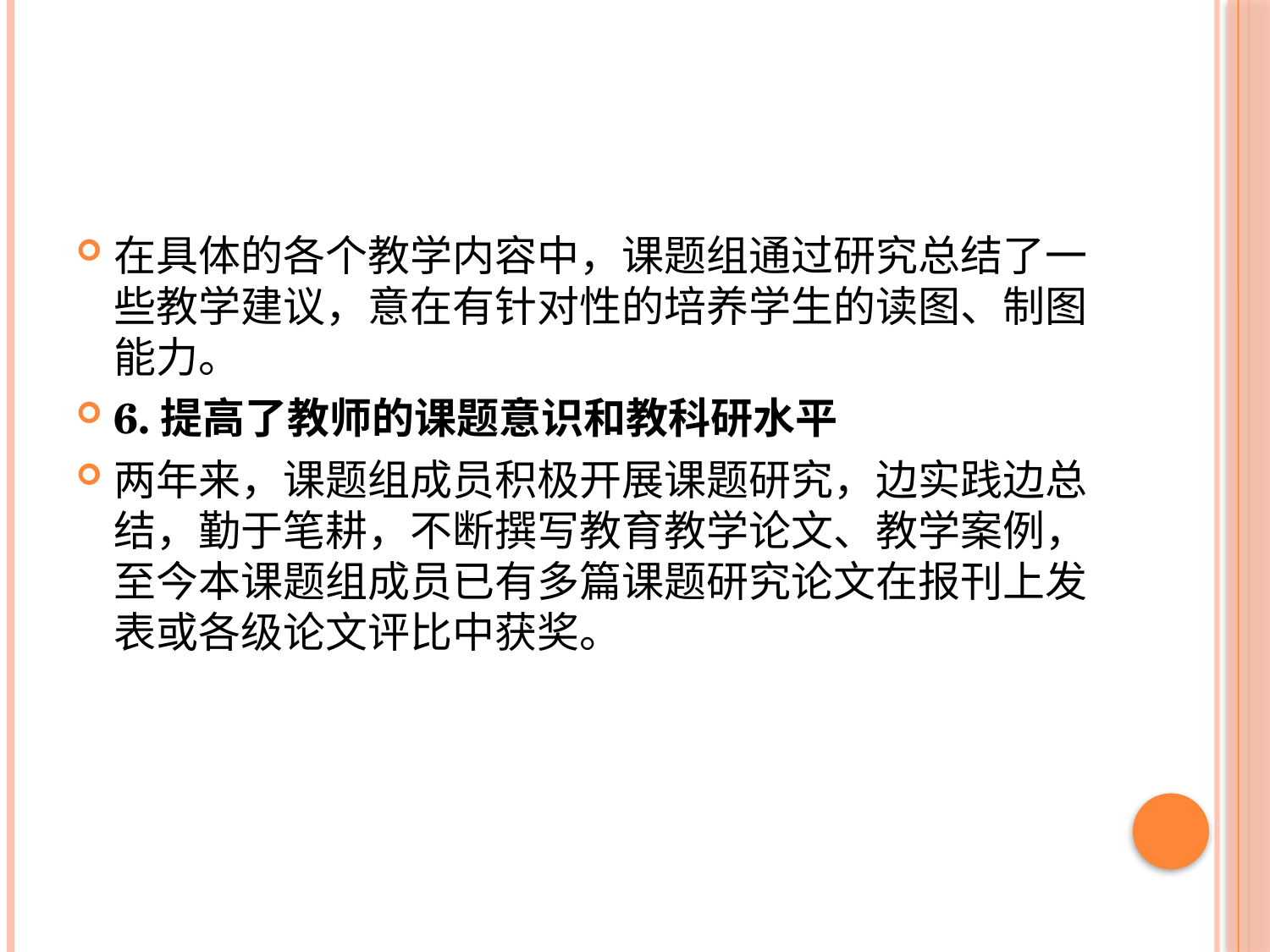

#
在具体的各个教学内容中，课题组通过研究总结了一些教学建议，意在有针对性的培养学生的读图、制图能力。
6.提高了教师的课题意识和教科研水平
两年来，课题组成员积极开展课题研究，边实践边总结，勤于笔耕，不断撰写教育教学论文、教学案例，至今本课题组成员已有多篇课题研究论文在报刊上发表或各级论文评比中获奖。